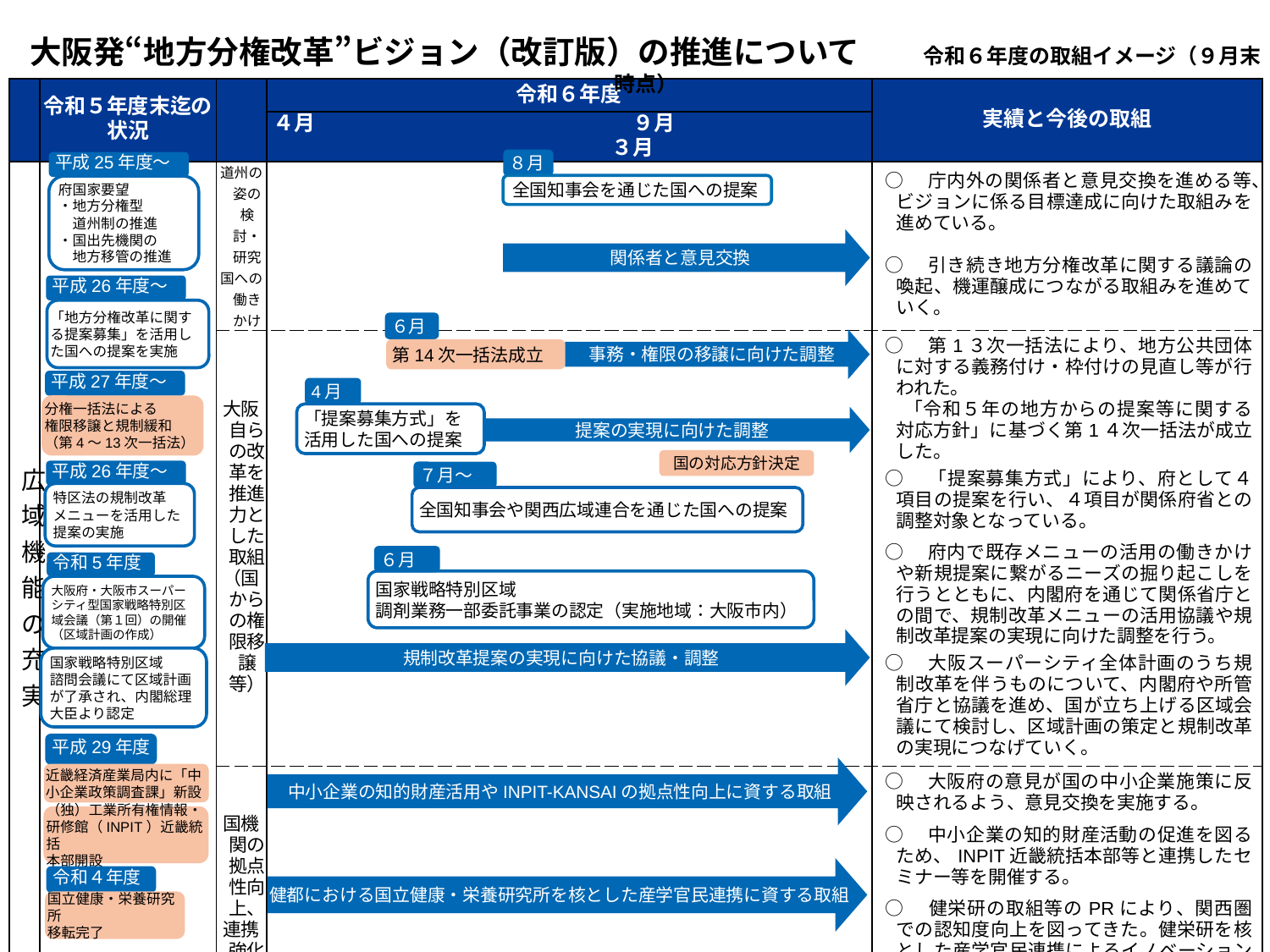

大阪発“地方分権改革”ビジョン（改訂版）の推進について　　令和６年度の取組イメージ（９月末時点）
|  | 令和５年度末迄の 状況 |  | 令和６年度 | 実績と今後の取組 |
| --- | --- | --- | --- | --- |
|  |  |  | ４月　　　　　　　　　　　　　　　９月　　　　　　　　　　　　　　　３月 |  |
| 広域機能の充実 |  | 道州の姿の検討・研究 国への働きかけ |  | ○　庁内外の関係者と意見交換を進める等、ビジョンに係る目標達成に向けた取組みを進めている。 ○　引き続き地方分権改革に関する議論の喚起、機運醸成につながる取組みを進めていく。 |
|  |  | 大阪自らの改革を推進力とした取組 （国からの権限移譲等） |  | ○　第1３次一括法により、地方公共団体に対する義務付け・枠付けの見直し等が行われた。 　「令和５年の地方からの提案等に関する対応方針」に基づく第1４次一括法が成立した。 ○　「提案募集方式」により、府として４項目の提案を行い、４項目が関係府省との調整対象となっている。 ○　府内で既存メニューの活用の働きかけや新規提案に繋がるニーズの掘り起こしを行うとともに、内閣府を通じて関係省庁との間で、規制改革メニューの活用協議や規制改革提案の実現に向けた調整を行う。 ○　大阪スーパーシティ全体計画のうち規制改革を伴うものについて、内閣府や所管省庁と協議を進め、国が立ち上げる区域会議にて検討し、区域計画の策定と規制改革の実現につなげていく。 |
|  |  | 国機関の拠点性向上、 連携強化 |  | ○　大阪府の意見が国の中小企業施策に反映されるよう、意見交換を実施する。 ○　中小企業の知的財産活動の促進を図るため、INPIT近畿統括本部等と連携したセミナー等を開催する。 ○　健栄研の取組等のPRにより、関西圏での認知度向上を図ってきた。健栄研を核とした産学官民連携によるイノベーションが活性化し、大阪・関西の成長に寄与する取組を推進していく。 |
８月
全国知事会を通じた国への提案
関係者と意見交換
平成25年度～
府国家要望
・地方分権型
　道州制の推進
・国出先機関の
　地方移管の推進
平成26年度～
「地方分権改革に関する提案募集」を活用した国への提案を実施
平成27年度～
分権一括法による
権限移譲と規制緩和
（第4～13次一括法）
平成26年度～
特区法の規制改革
メニューを活用した
提案の実施
平成29年度
近畿経済産業局内に「中小企業政策調査課」新設
（独）工業所有権情報・研修館（INPIT）近畿統括
本部開設
６月
第14次一括法成立
事務・権限の移譲に向けた調整
4月
「提案募集方式」を
活用した国への提案
提案の実現に向けた調整
国の対応方針決定
７月～
全国知事会や関西広域連合を通じた国への提案
規制改革提案の実現に向けた協議・調整
６月
令和5年度
国家戦略特別区域
調剤業務一部委託事業の認定（実施地域：大阪市内）
大阪府・大阪市スーパーシティ型国家戦略特別区域会議（第１回）の開催（区域計画の作成）
国家戦略特別区域
諮問会議にて区域計画が了承され、内閣総理大臣より認定
中小企業の知的財産活用やINPIT-KANSAIの拠点性向上に資する取組
健都における国立健康・栄養研究所を核とした産学官民連携に資する取組
令和４年度
国立健康・栄養研究所
移転完了